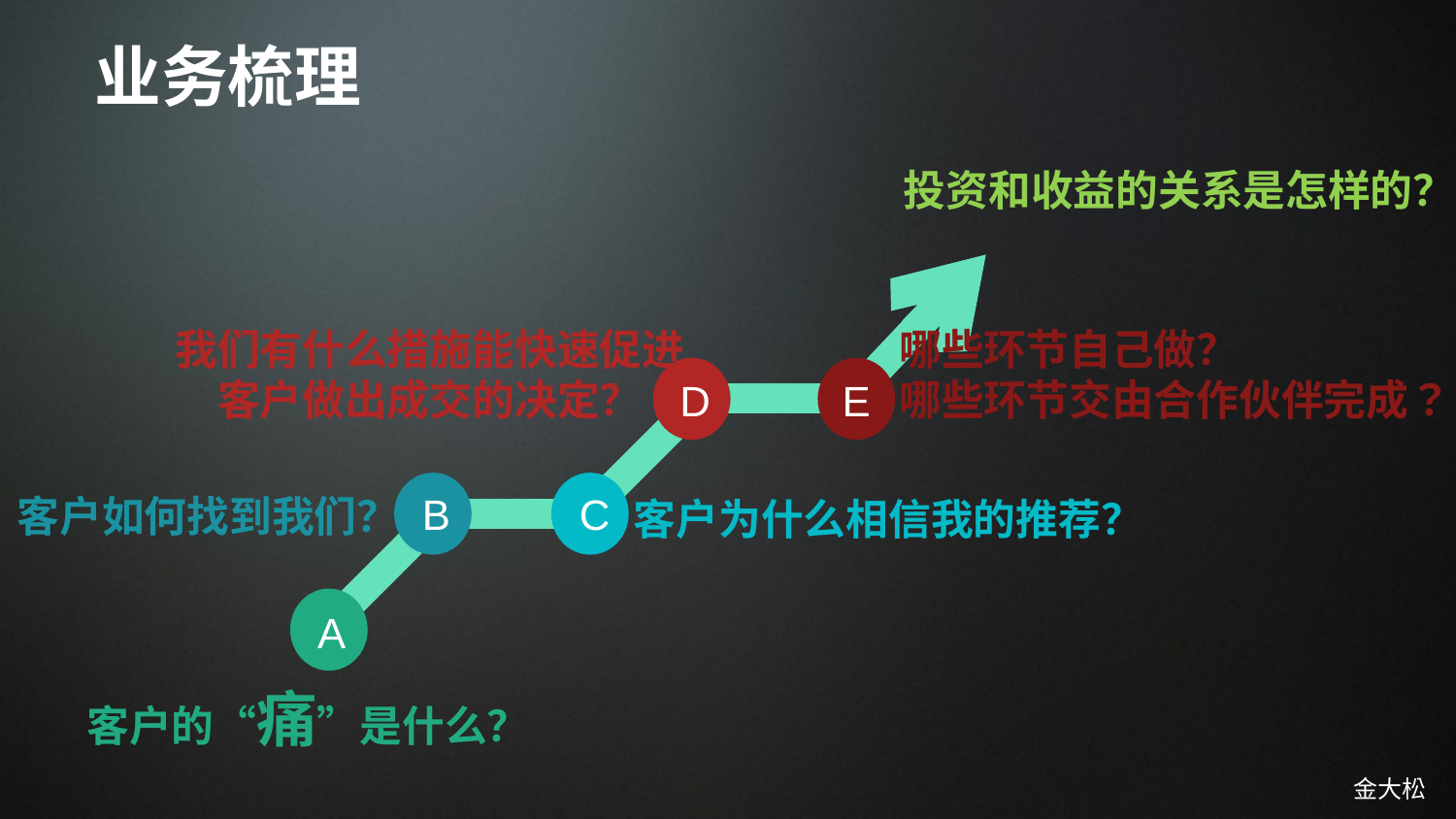

# 业务梳理
投资和收益的关系是怎样的？
哪些环节自己做？
哪些环节交由合作伙伴完成？
我们有什么措施能快速促进
客户做出成交的决定？

客户如何找到我们？
客户为什么相信我的推荐？

客户的“痛”是什么？
D
E
B
C
A